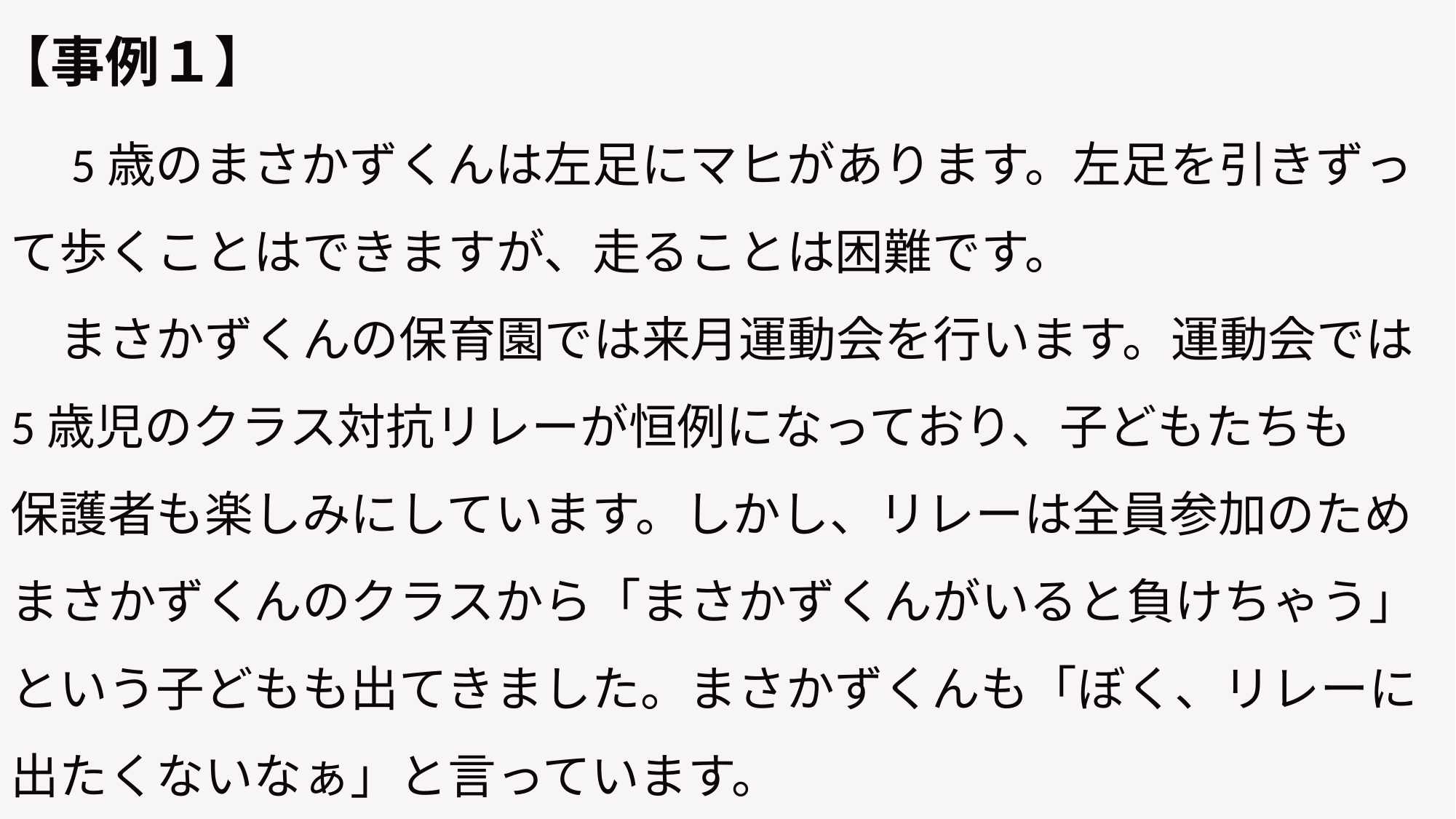

【事例１】
　5歳のまさかずくんは左足にマヒがあります。左足を引きずって歩くことはできますが、走ることは困難です。
　まさかずくんの保育園では来月運動会を行います。運動会では
5歳児のクラス対抗リレーが恒例になっており、子どもたちも
保護者も楽しみにしています。しかし、リレーは全員参加のため
まさかずくんのクラスから「まさかずくんがいると負けちゃう」という子どもも出てきました。まさかずくんも「ぼく、リレーに出たくないなぁ」と言っています。